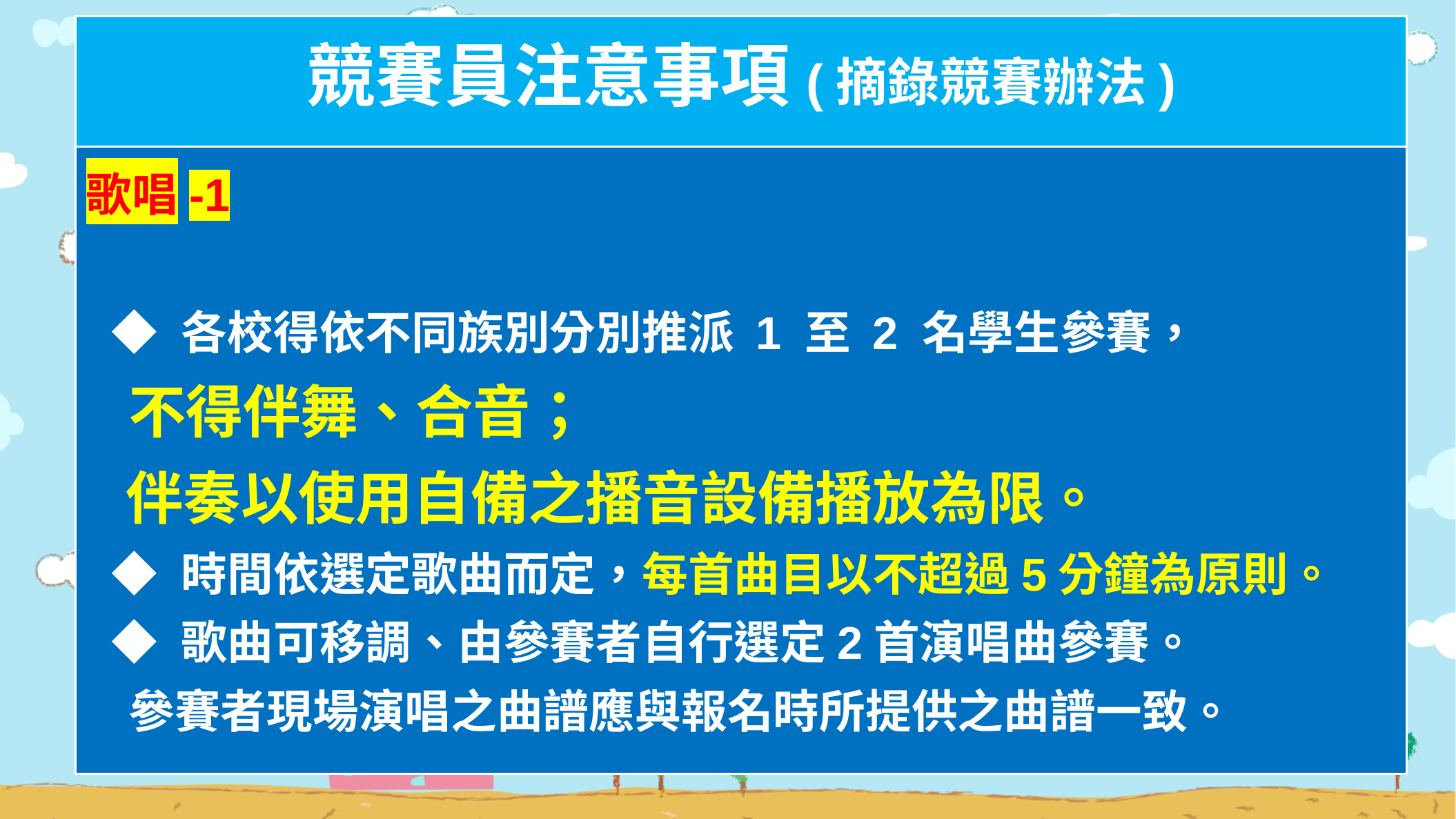

競賽員注意事項(摘錄競賽辦法)
歌唱-1

  ◆ 各校得依不同族別分別推派 1 至 2 名學生參賽，
   不得伴舞、合音；
  伴奏以使用自備之播音設備播放為限。
  ◆ 時間依選定歌曲而定，每首曲目以不超過5分鐘為原則。
  ◆ 歌曲可移調、由參賽者自行選定2首演唱曲參賽。
   參賽者現場演唱之曲譜應與報名時所提供之曲譜一致。